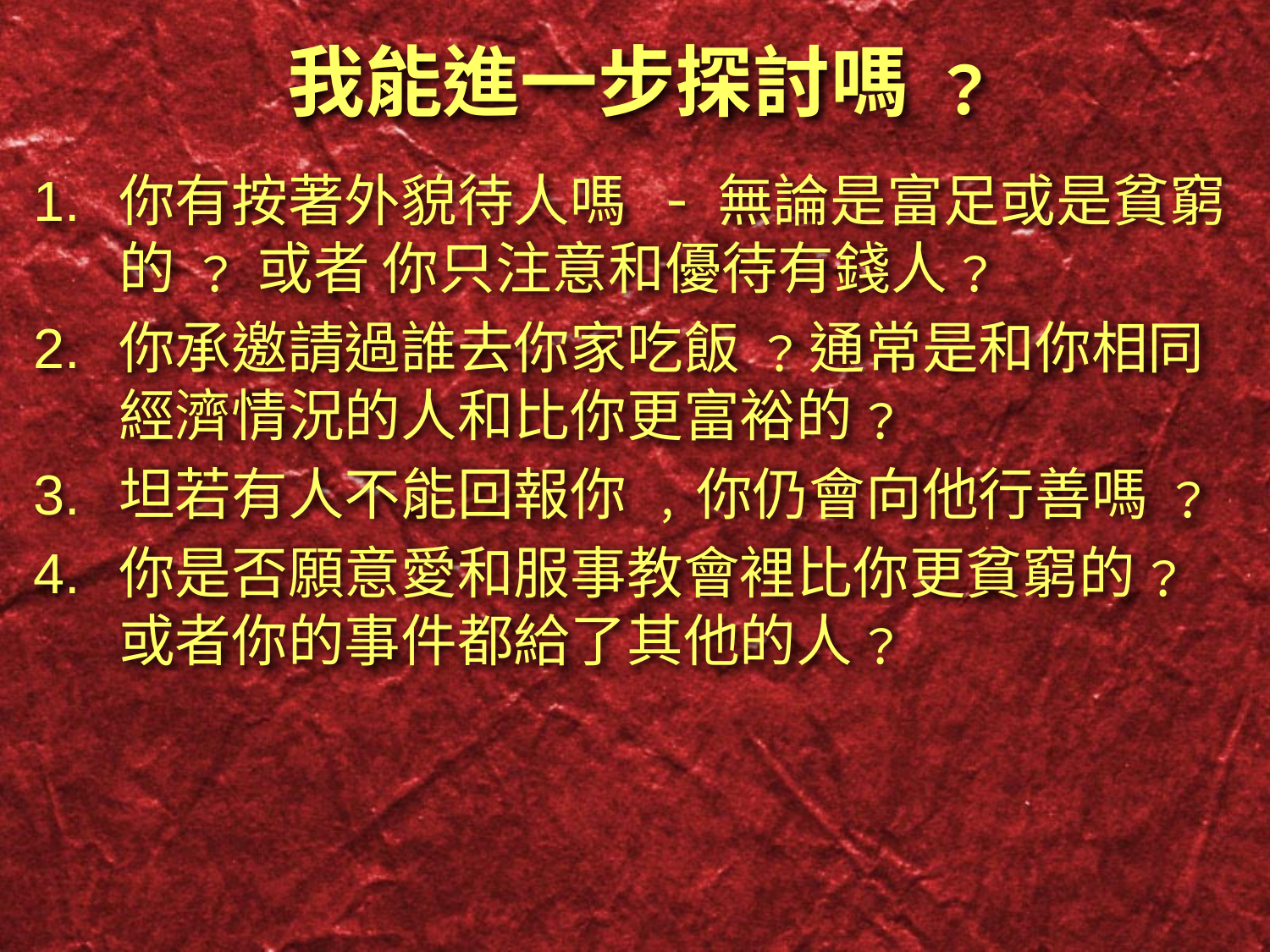

# 我能進一步探討嗎 ﹖
你有按著外貌待人嗎  - 無論是富足或是貧窮 的 ﹖ 或者 你只注意和優待有錢人﹖
你承邀請過誰去你家吃飯 ﹖通常是和你相同經濟情況的人和比你更富裕的﹖
坦若有人不能回報你 ﹐你仍會向他行善嗎 ﹖
你是否願意愛和服事教會裡比你更貧窮的﹖ 或者你的事件都給了其他的人﹖